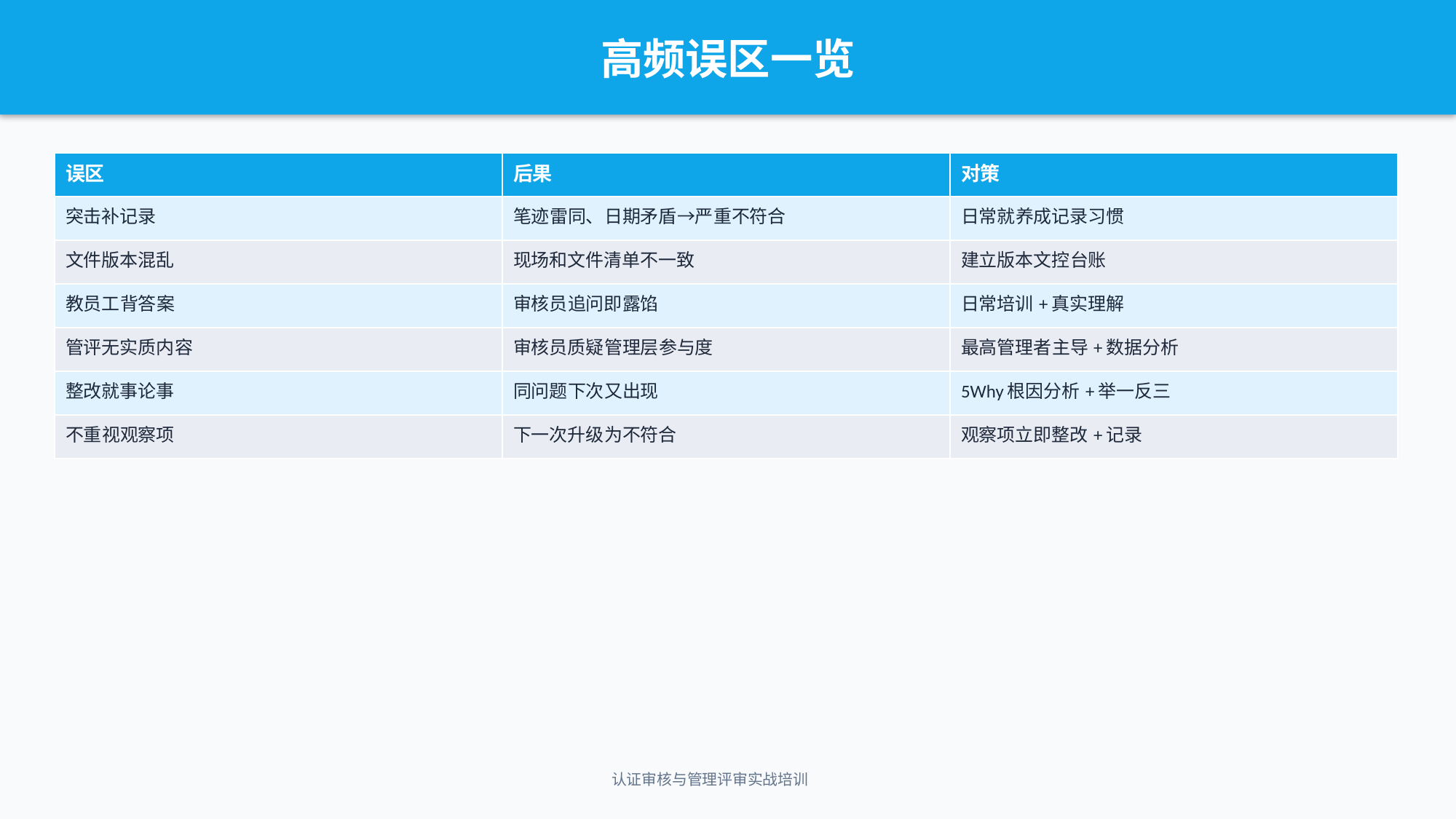

高频误区一览
| 误区 | 后果 | 对策 |
| --- | --- | --- |
| 突击补记录 | 笔迹雷同、日期矛盾→严重不符合 | 日常就养成记录习惯 |
| 文件版本混乱 | 现场和文件清单不一致 | 建立版本文控台账 |
| 教员工背答案 | 审核员追问即露馅 | 日常培训+真实理解 |
| 管评无实质内容 | 审核员质疑管理层参与度 | 最高管理者主导+数据分析 |
| 整改就事论事 | 同问题下次又出现 | 5Why根因分析+举一反三 |
| 不重视观察项 | 下一次升级为不符合 | 观察项立即整改+记录 |
认证审核与管理评审实战培训